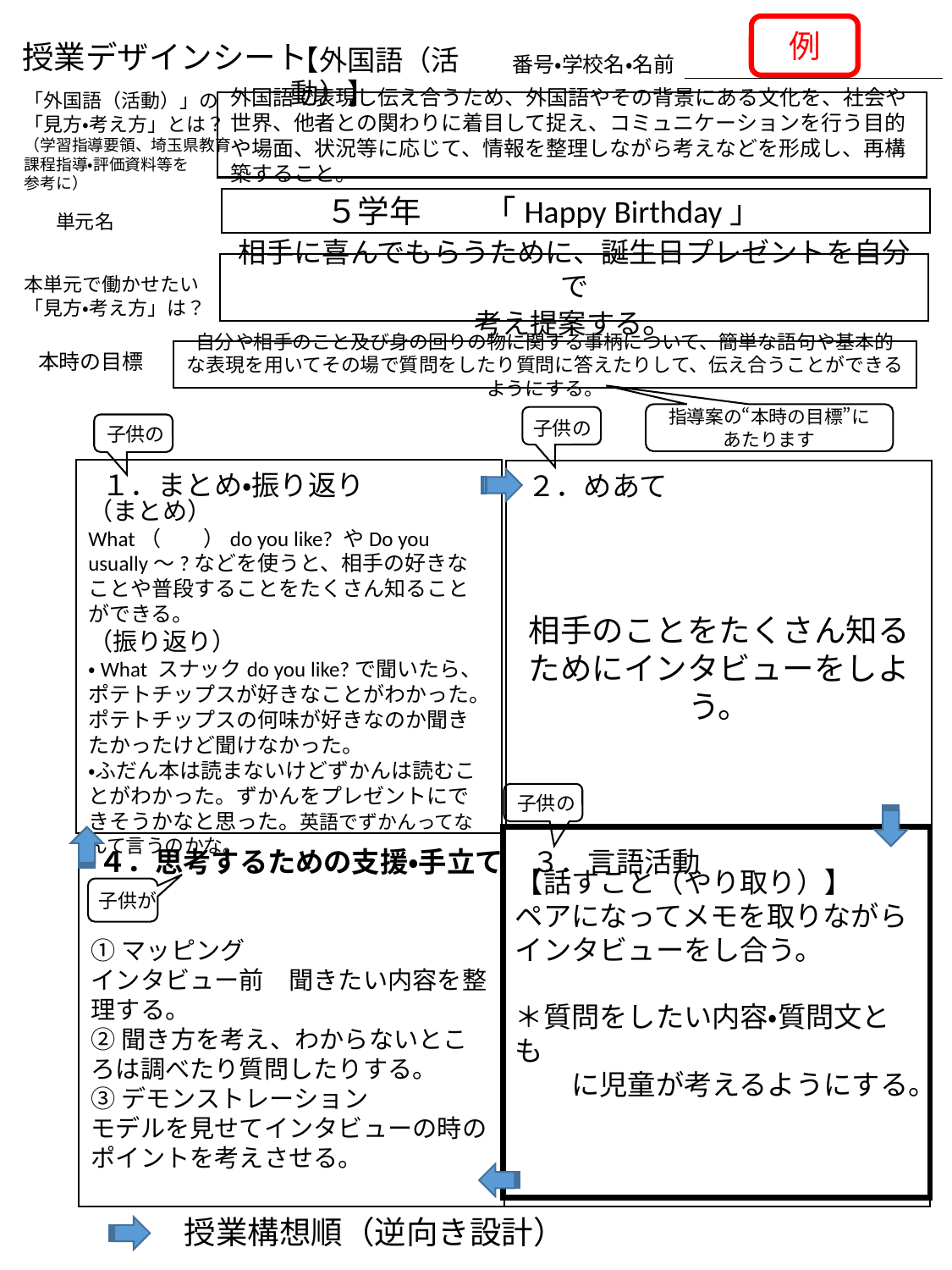

例
授業デザインシート
【外国語（活動）】
番号・学校名・名前
「外国語（活動）」の
「見方・考え方」とは？
（学習指導要領、埼玉県教育
課程指導・評価資料等を
参考に）
外国語で表現し伝え合うため、外国語やその背景にある文化を、社会や世界、他者との関わりに着目して捉え、コミュニケーションを行う目的や場面、状況等に応じて、情報を整理しながら考えなどを形成し、再構築すること。
５学年　　「Happy Birthday」５ｎ
単元名
相手に喜んでもらうために、誕生日プレゼントを自分で
考え提案する。
本単元で働かせたい
「見方・考え方」は？
自分や相手のこと及び身の回りの物に関する事柄について、簡単な語句や基本的な表現を用いてその場で質問をしたり質問に答えたりして、伝え合うことができるようにする。
本時の目標
指導案の“本時の目標”に
あたります

子供の

子供の

（まとめ）
What（　　）do you like? やDo you usually～?などを使うと、相手の好きなことや普段することをたくさん知ることができる。
（振り返り）
・What スナックdo you like?で聞いたら、
ポテトチップスが好きなことがわかった。ポテトチップスの何味が好きなのか聞きたかったけど聞けなかった。
・ふだん本は読まないけどずかんは読むことがわかった。ずかんをプレゼントにできそうかなと思った。英語でずかんってなんて言うのかな。

相手のことをたくさん知るためにインタビューをしよう。

①マッピング
インタビュー前　聞きたい内容を整理する。
②聞き方を考え、わからないところは調べたり質問したりする。
③デモンストレーション
モデルを見せてインタビューの時のポイントを考えさせる。

１．まとめ・振り返り
２．めあて

子供の

【話すこと（やり取り）】
ペアになってメモを取りながらインタビューをし合う。

＊質問をしたい内容・質問文とも
　　に児童が考えるようにする。

４．思考するための支援・手立て
３．言語活動

子供が

授業構想順（逆向き設計）